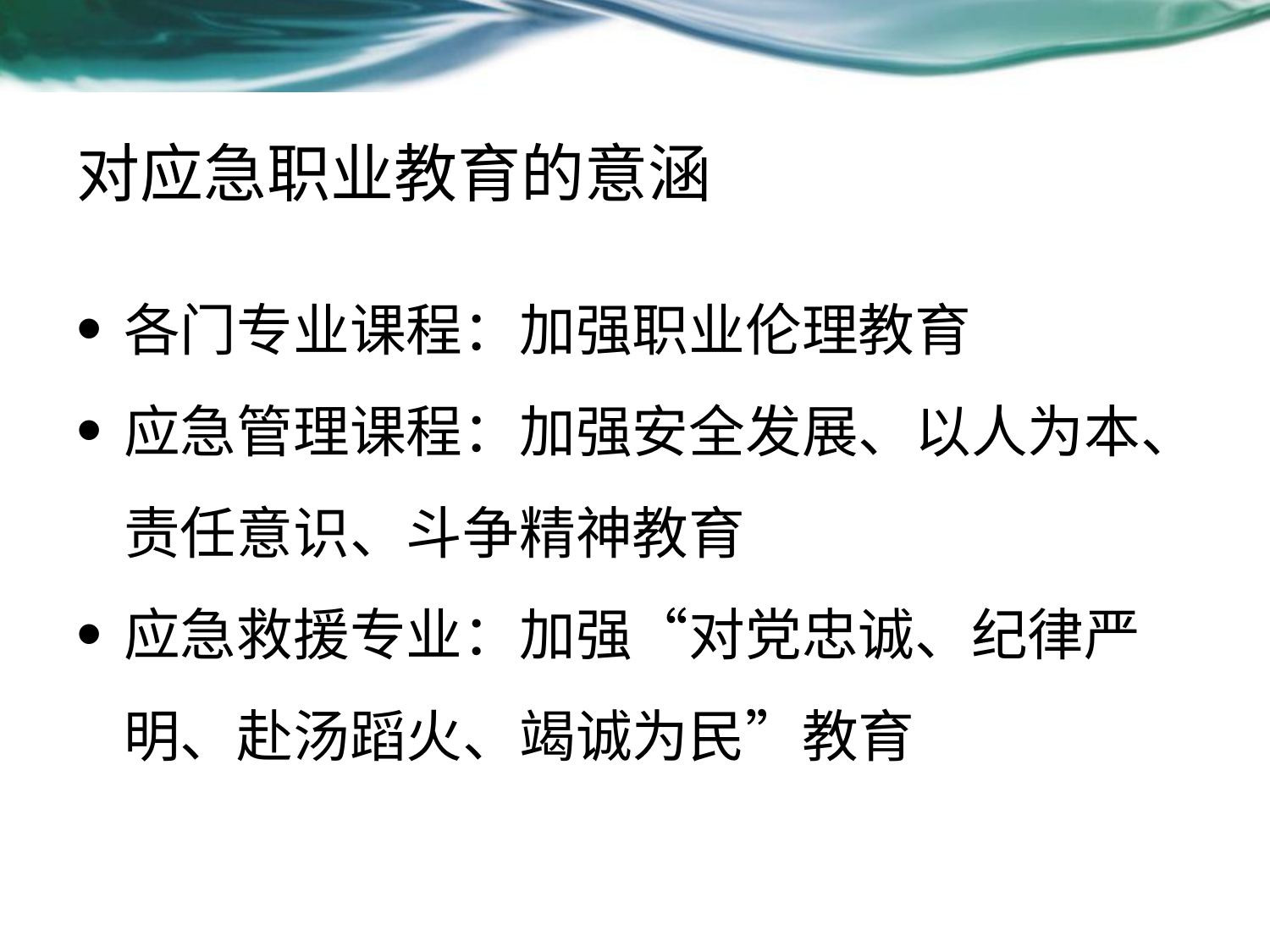

# 对应急职业教育的意涵
各门专业课程：加强职业伦理教育
应急管理课程：加强安全发展、以人为本、责任意识、斗争精神教育
应急救援专业：加强“对党忠诚、纪律严明、赴汤蹈火、竭诚为民”教育